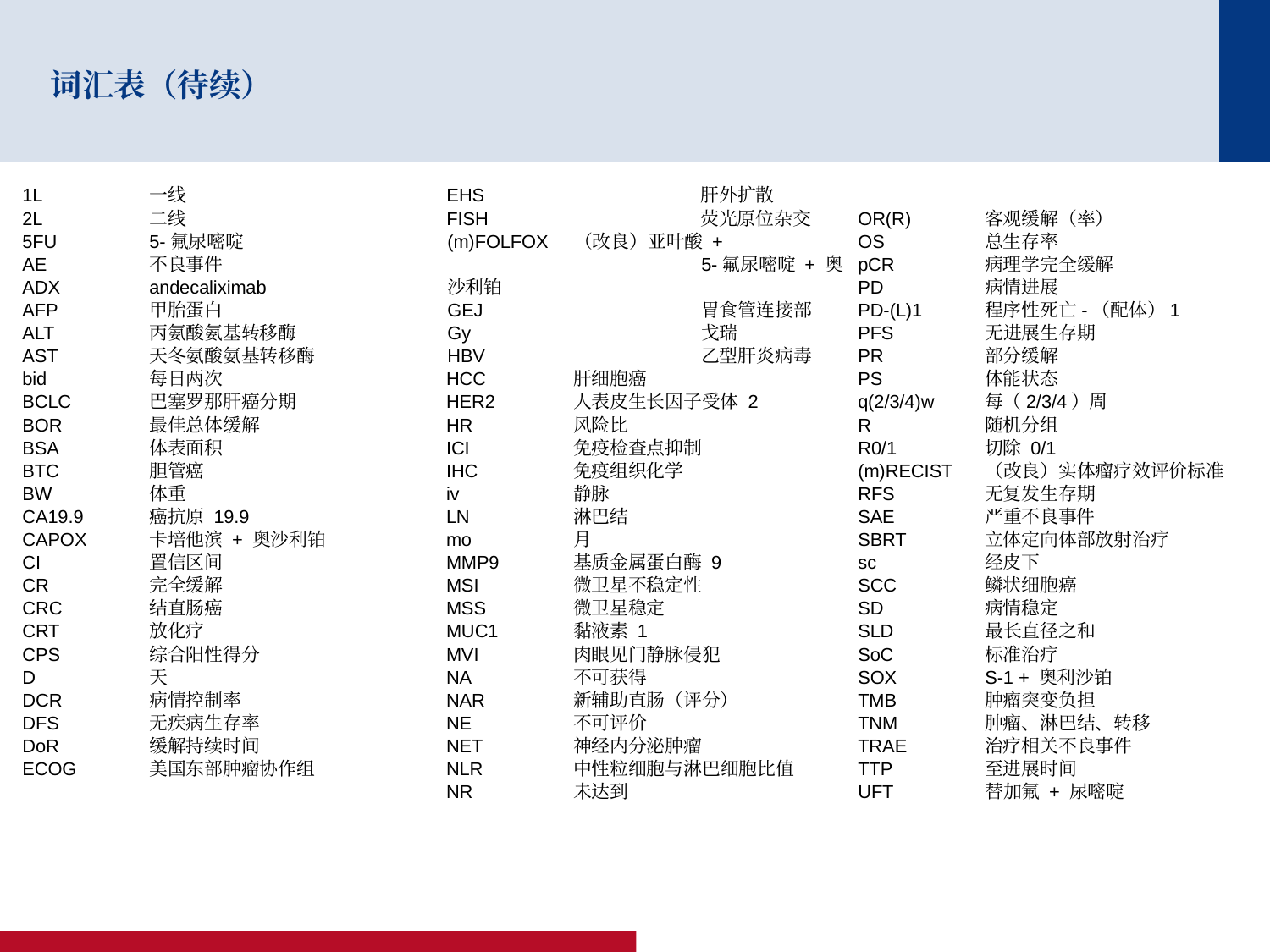

# 词汇表（待续）
1L	一线
2L	二线
5FU	5-氟尿嘧啶
AE	不良事件
ADX	andecaliximab
AFP	甲胎蛋白
ALT	丙氨酸氨基转移酶
AST	天冬氨酸氨基转移酶
bid	每日两次
BCLC	巴塞罗那肝癌分期
BOR	最佳总体缓解
BSA	体表面积
BTC	胆管癌
BW	体重
CA19.9	癌抗原 19.9
CAPOX	卡培他滨 + 奥沙利铂
CI	置信区间
CR	完全缓解
CRC	结直肠癌
CRT	放化疗
CPS	综合阳性得分
D	天
DCR	病情控制率
DFS	无疾病生存率
DoR	缓解持续时间
ECOG	美国东部肿瘤协作组

EHS		肝外扩散
FISH		荧光原位杂交
(m)FOLFOX	（改良）亚叶酸 +
		5-氟尿嘧啶 + 奥沙利铂
GEJ		胃食管连接部
Gy		戈瑞
HBV		乙型肝炎病毒
HCC	肝细胞癌
HER2	人表皮生长因子受体 2
HR	风险比
ICI	免疫检查点抑制
IHC	免疫组织化学
iv	静脉
LN	淋巴结
mo	月
MMP9	基质金属蛋白酶 9
MSI	微卫星不稳定性
MSS	微卫星稳定
MUC1	黏液素 1
MVI	肉眼见门静脉侵犯
NA	不可获得
NAR	新辅助直肠（评分）
NE	不可评价
NET	神经内分泌肿瘤
NLR	中性粒细胞与淋巴细胞比值
NR	未达到

OR(R)	客观缓解（率）
OS	总生存率
pCR	病理学完全缓解
PD	病情进展
PD-(L)1	程序性死亡-（配体）1
PFS	无进展生存期
PR	部分缓解
PS	体能状态
q(2/3/4)w	每（2/3/4）周
R	随机分组
R0/1	切除 0/1
(m)RECIST	（改良）实体瘤疗效评价标准
RFS	无复发生存期
SAE	严重不良事件
SBRT	立体定向体部放射治疗
sc	经皮下
SCC	鳞状细胞癌
SD	病情稳定
SLD	最长直径之和
SoC	标准治疗
SOX	S-1 + 奥利沙铂
TMB	肿瘤突变负担
TNM	肿瘤、淋巴结、转移
TRAE	治疗相关不良事件
TTP	至进展时间
UFT	替加氟 + 尿嘧啶